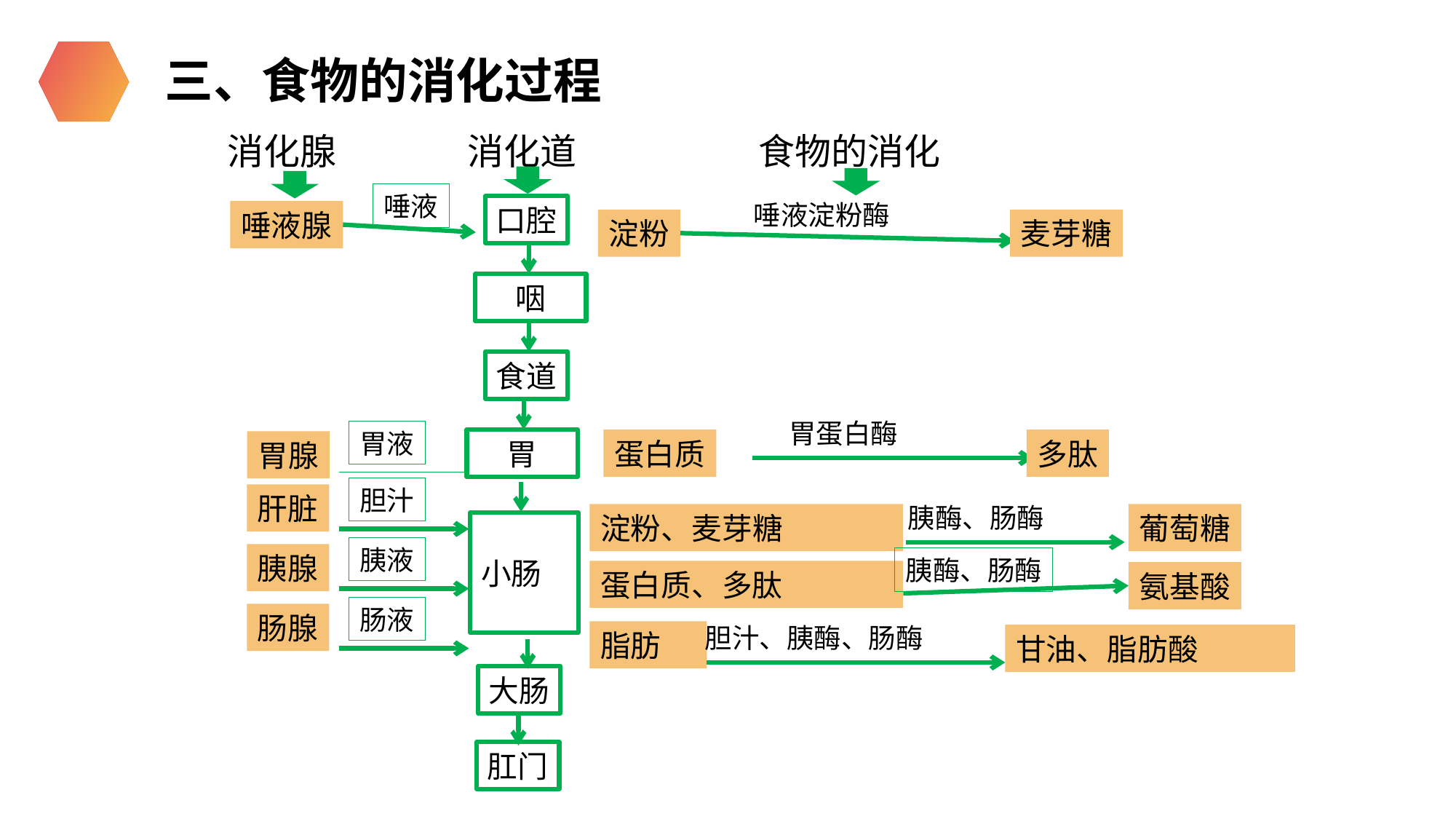

三、食物的消化过程
消化腺
消化道
食物的消化

唾液
唾液淀粉酶
淀粉
麦芽糖
口腔
咽
食道
胃

小肠

大肠
肛门
唾液腺
胃腺
肝脏
胰腺
肠腺
胃蛋白酶
蛋白质
多肽
胃液
胆汁
胰酶、肠酶
淀粉、麦芽糖
葡萄糖
胰液
胰酶、肠酶
蛋白质、多肽
氨基酸
肠液
胆汁、胰酶、肠酶
脂肪
甘油、脂肪酸